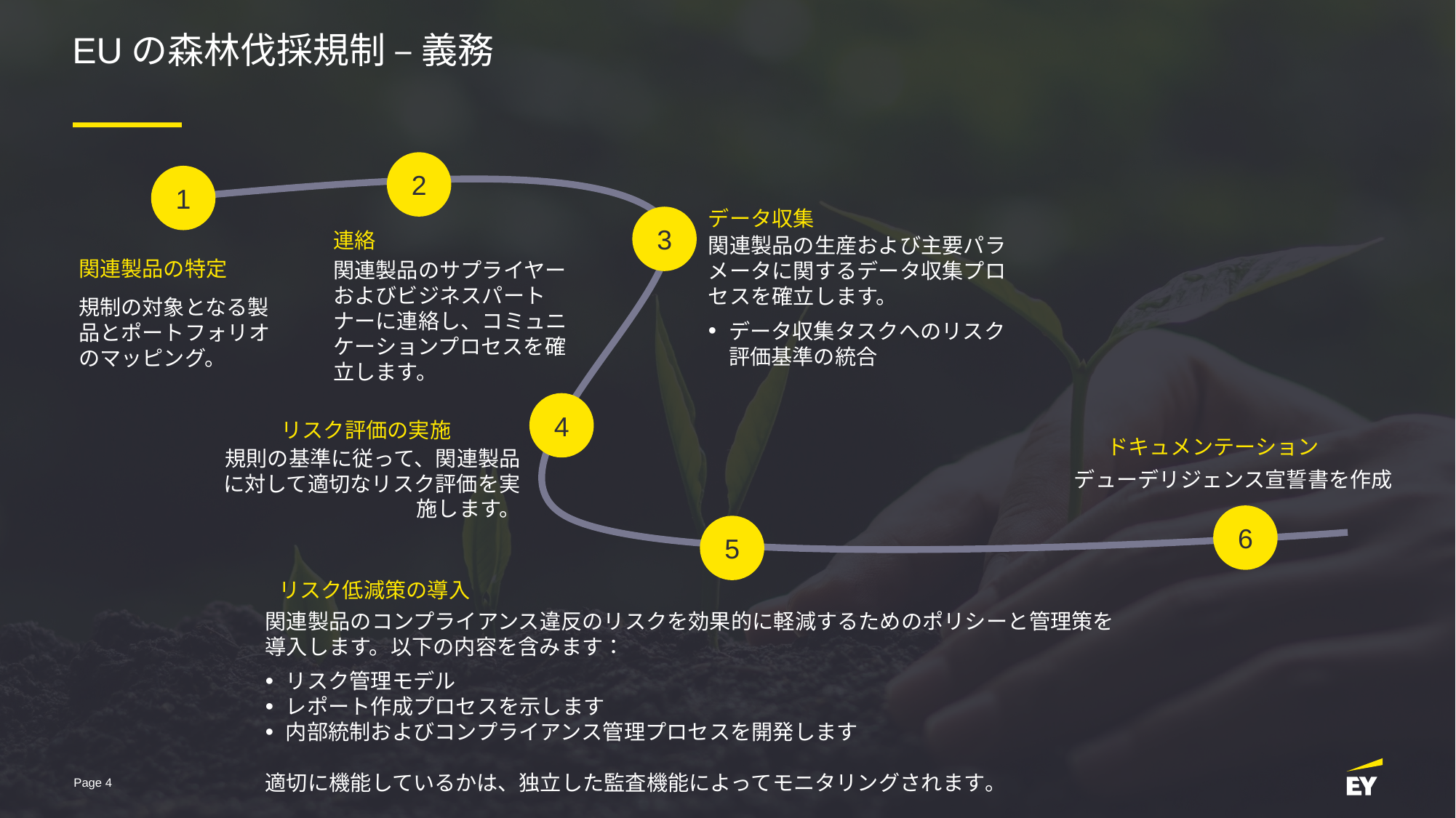

# EUの森林伐採規制 – 義務
2
1

データ収集
3
連絡
関連製品の生産および主要パラメータに関するデータ収集プロセスを確立します。
データ収集タスクへのリスク評価基準の統合
関連製品の特定
関連製品のサプライヤーおよびビジネスパートナーに連絡し、コミュニケーションプロセスを確立します。
規制の対象となる製品とポートフォリオのマッピング。
4
リスク評価の実施

規則の基準に従って、関連製品に対して適切なリスク評価を実施します。
ドキュメンテーション
デューデリジェンス宣誓書を作成
6
5
リスク低減策の導入
関連製品のコンプライアンス違反のリスクを効果的に軽減するためのポリシーと管理策を導入します。以下の内容を含みます：
リスク管理モデル
レポート作成プロセスを示します
内部統制およびコンプライアンス管理プロセスを開発します

適切に機能しているかは、独立した監査機能によってモニタリングされます。